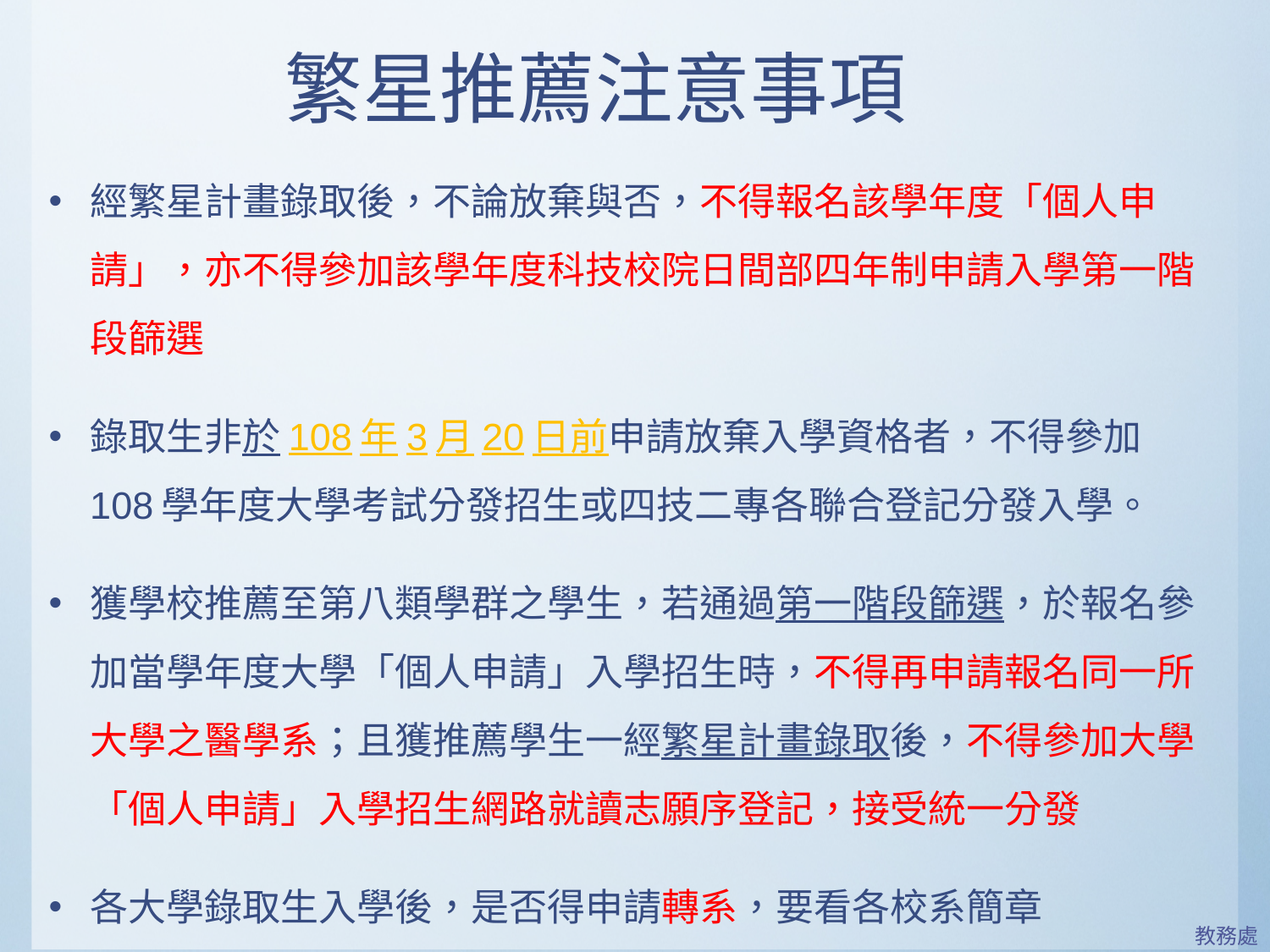

# 繁星推薦注意事項
經繁星計畫錄取後，不論放棄與否，不得報名該學年度「個人申請」，亦不得參加該學年度科技校院日間部四年制申請入學第一階段篩選
錄取生非於108年3月20日前申請放棄入學資格者，不得參加108學年度大學考試分發招生或四技二專各聯合登記分發入學。
獲學校推薦至第八類學群之學生，若通過第一階段篩選，於報名參加當學年度大學「個人申請」入學招生時，不得再申請報名同一所大學之醫學系；且獲推薦學生一經繁星計畫錄取後，不得參加大學「個人申請」入學招生網路就讀志願序登記，接受統一分發
各大學錄取生入學後，是否得申請轉系，要看各校系簡章

教務處